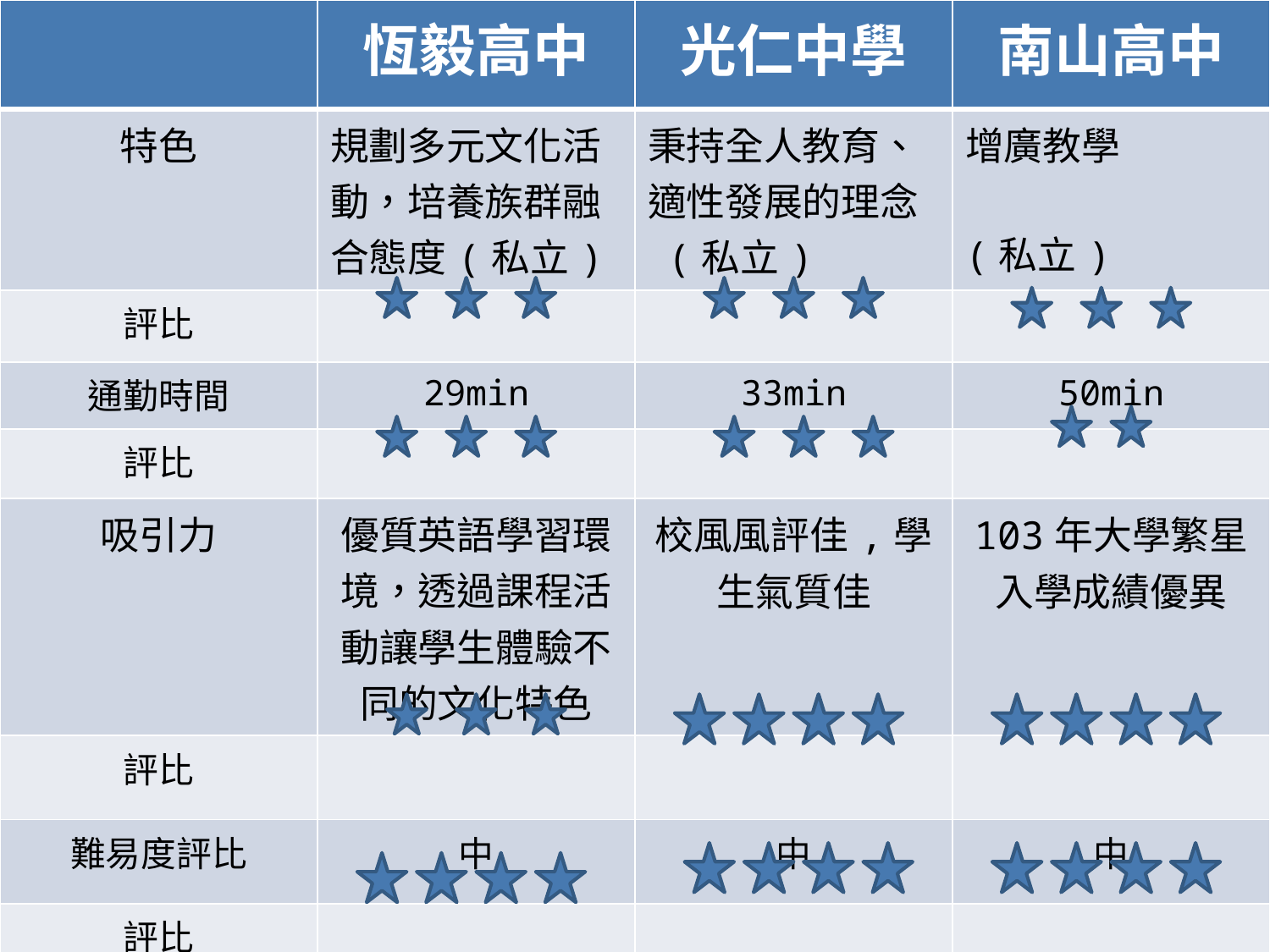

|  | 恆毅高中 | 光仁中學 | 南山高中 |
| --- | --- | --- | --- |
| 特色 | 規劃多元文化活動，培養族群融合態度(私立) | 秉持全人教育、適性發展的理念 (私立) | 增廣教學 (私立) |
| 評比 |  |  |  |
| 通勤時間 | 29min | 33min | 50min |
| 評比 |  |  |  |
| 吸引力 | 優質英語學習環境，透過課程活動讓學生體驗不同的文化特色 | 校風風評佳,學生氣質佳 | 103年大學繁星入學成績優異 |
| 評比 |  |  |  |
| 難易度評比 | 中 | 中 | 中 |
| 評比 |  |  |  |